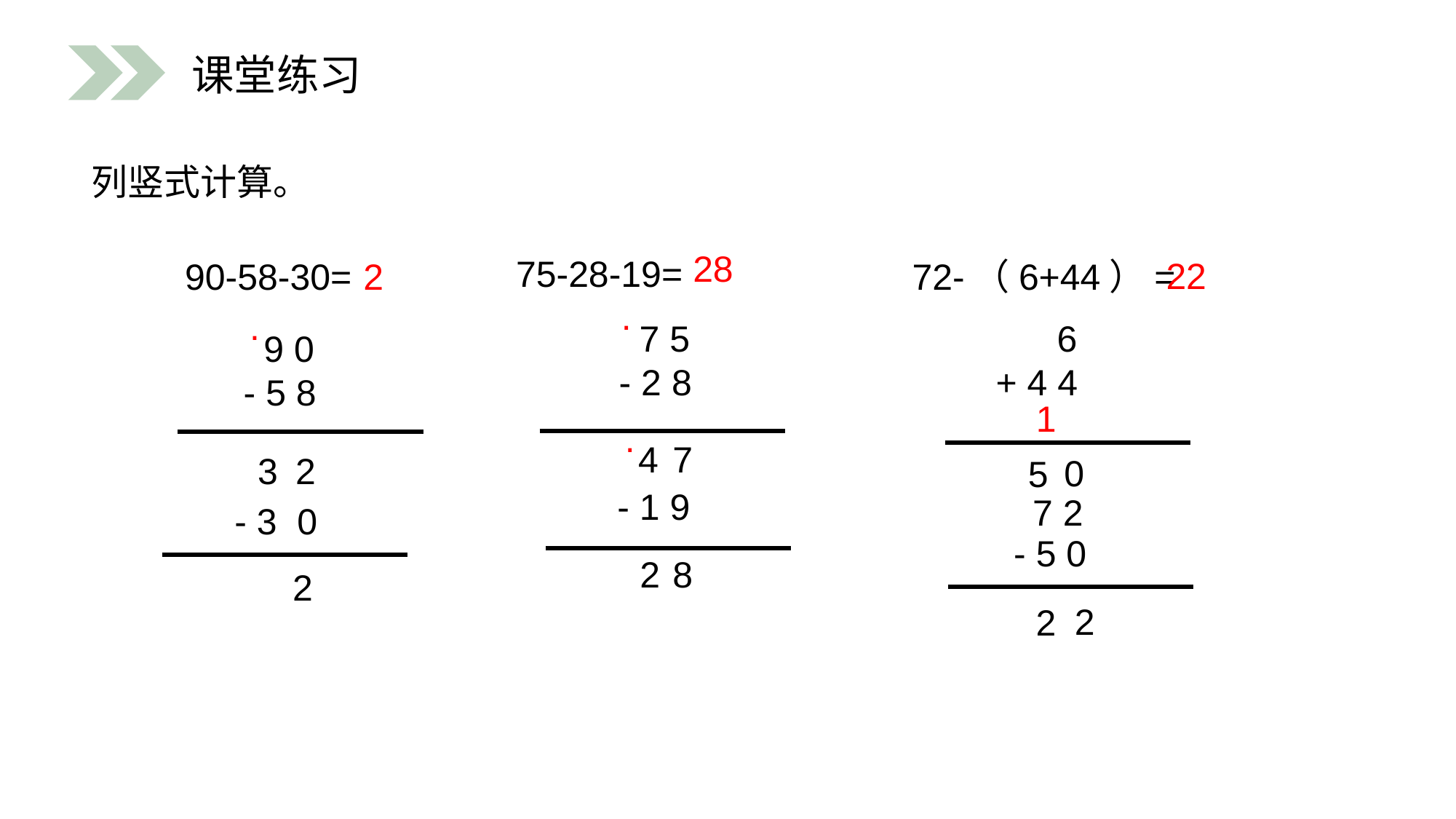

课堂练习
列竖式计算。
28
75-28-19=
22
90-58-30=
2
72-（6+44）=
  7 5
- 2 8
.
7
4
.
- 1 9
2
8
      6
+ 4 4
1
0
5
  9 0
- 5 8
.
3
2
- 3  0
2
7 2
- 5 0
2
2